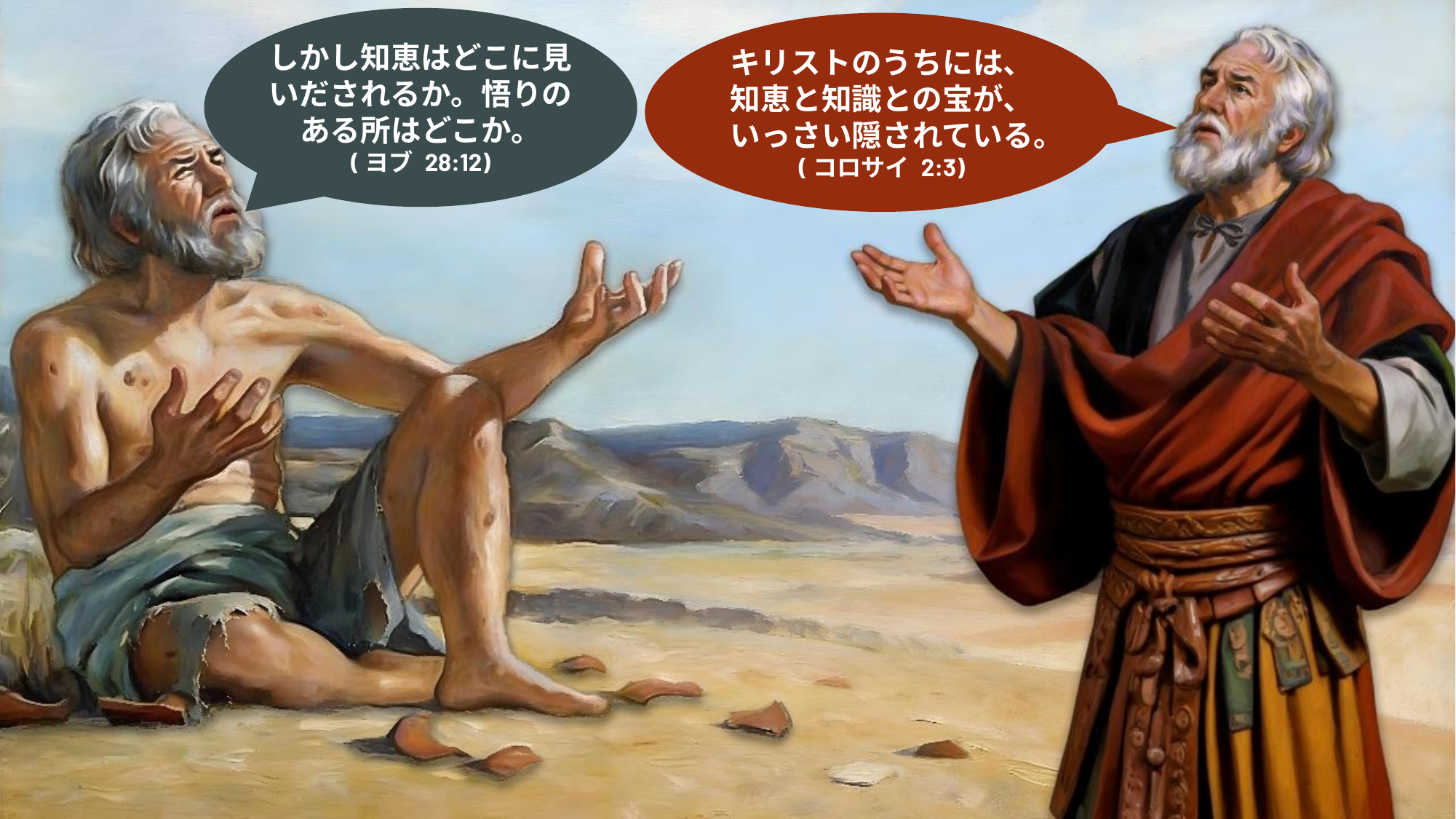

しかし知恵はどこに見いだされるか。悟りのある所はどこか。
(ヨブ 28:12)
キリストのうちには、知恵と知識との宝が、いっさい隠されている。(コロサイ 2:3)